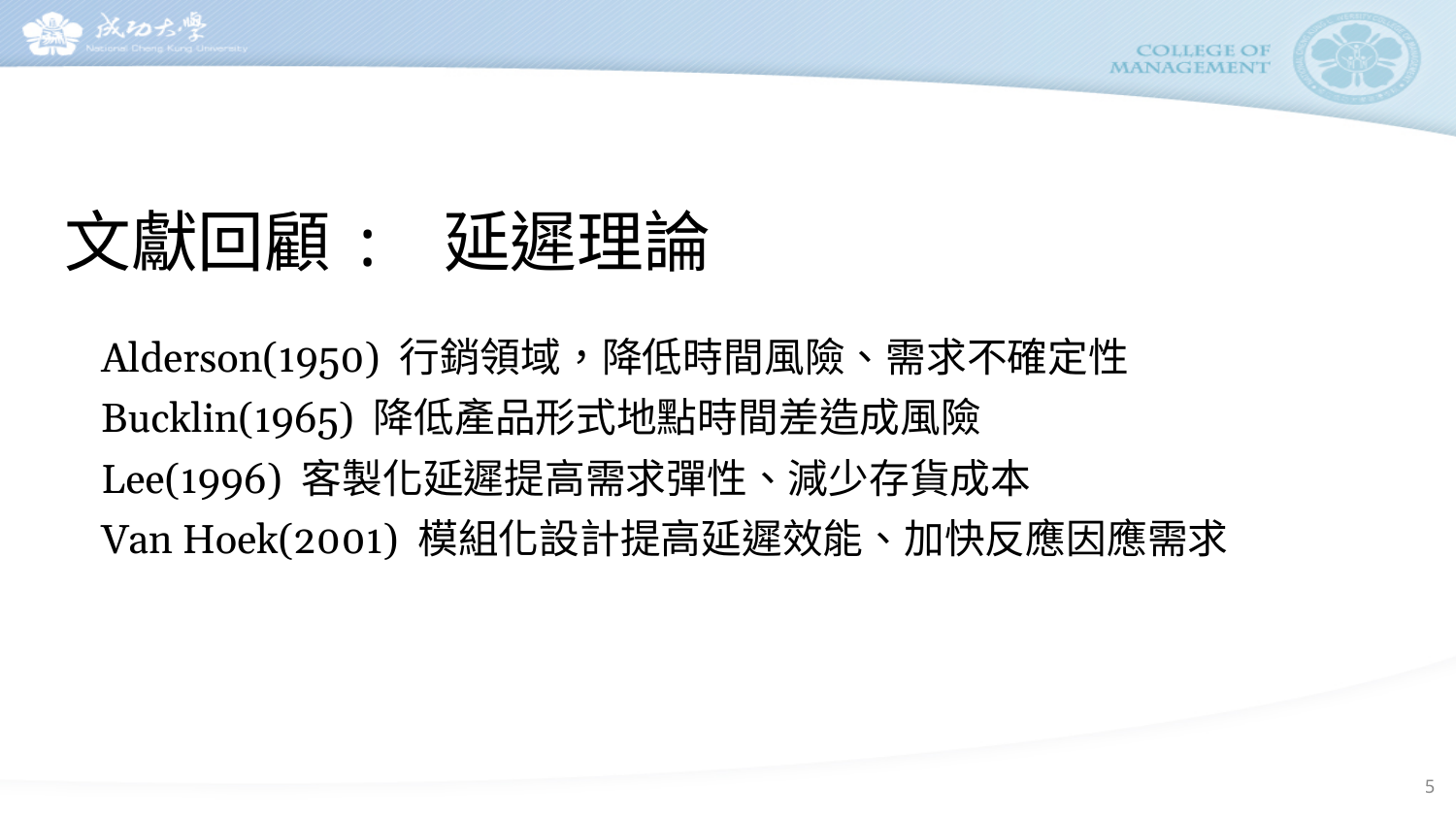

文獻回顧: 延遲理論
Alderson(1950) 行銷領域，降低時間風險、需求不確定性
Bucklin(1965) 降低產品形式地點時間差造成風險
Lee(1996) 客製化延遲提高需求彈性、減少存貨成本
Van Hoek(2001) 模組化設計提高延遲效能、加快反應因應需求
5